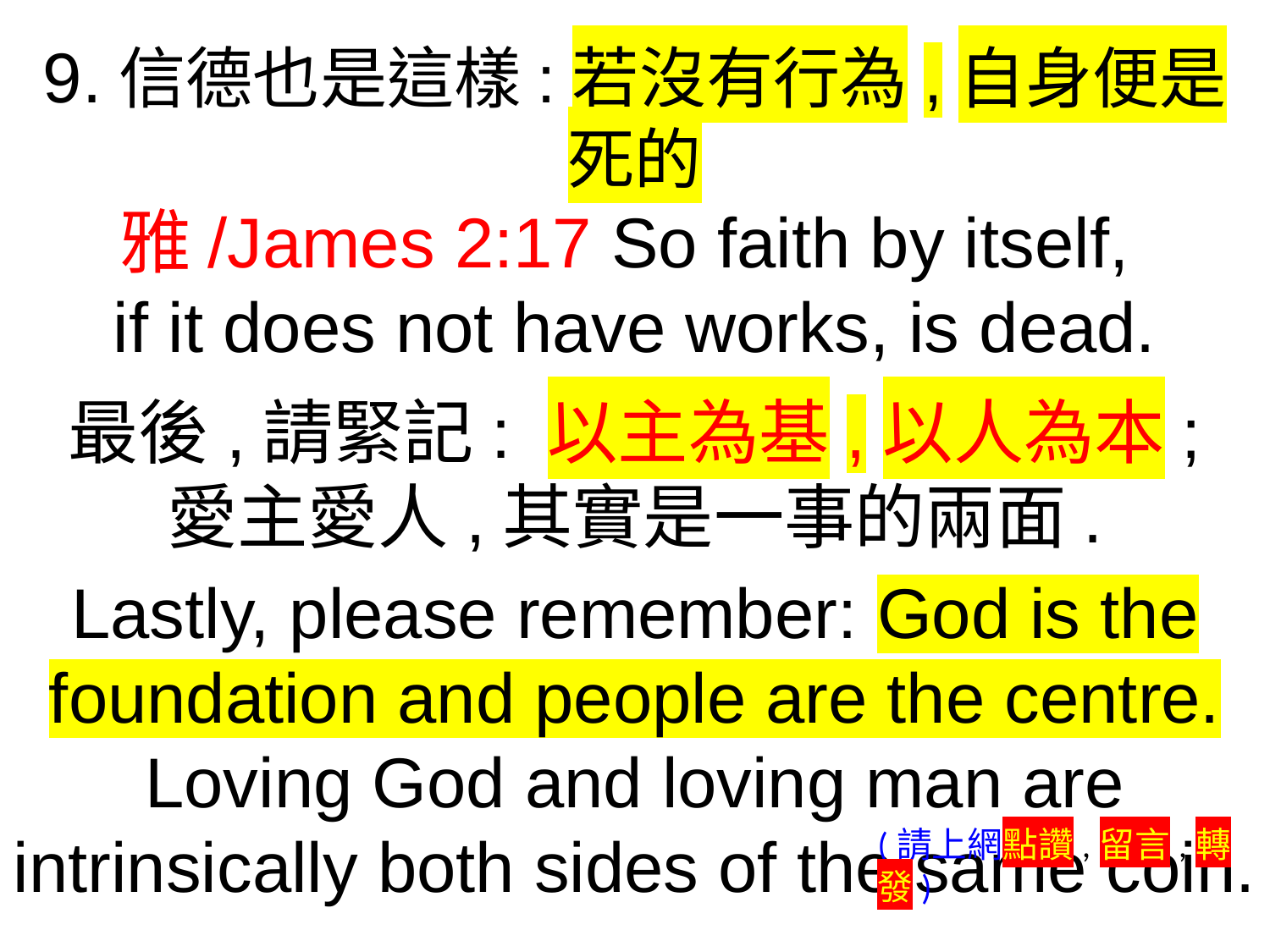

9.信德也是這樣:若沒有行為,自身便是死的
雅/James 2:17 So faith by itself,
if it does not have works, is dead.
最後,請緊記: 以主為基,以人為本;
愛主愛人,其實是一事的兩面.
Lastly, please remember: God is the foundation and people are the centre. Loving God and loving man are intrinsically both sides of the same coin.
(請上網點讚,留言,轉發)